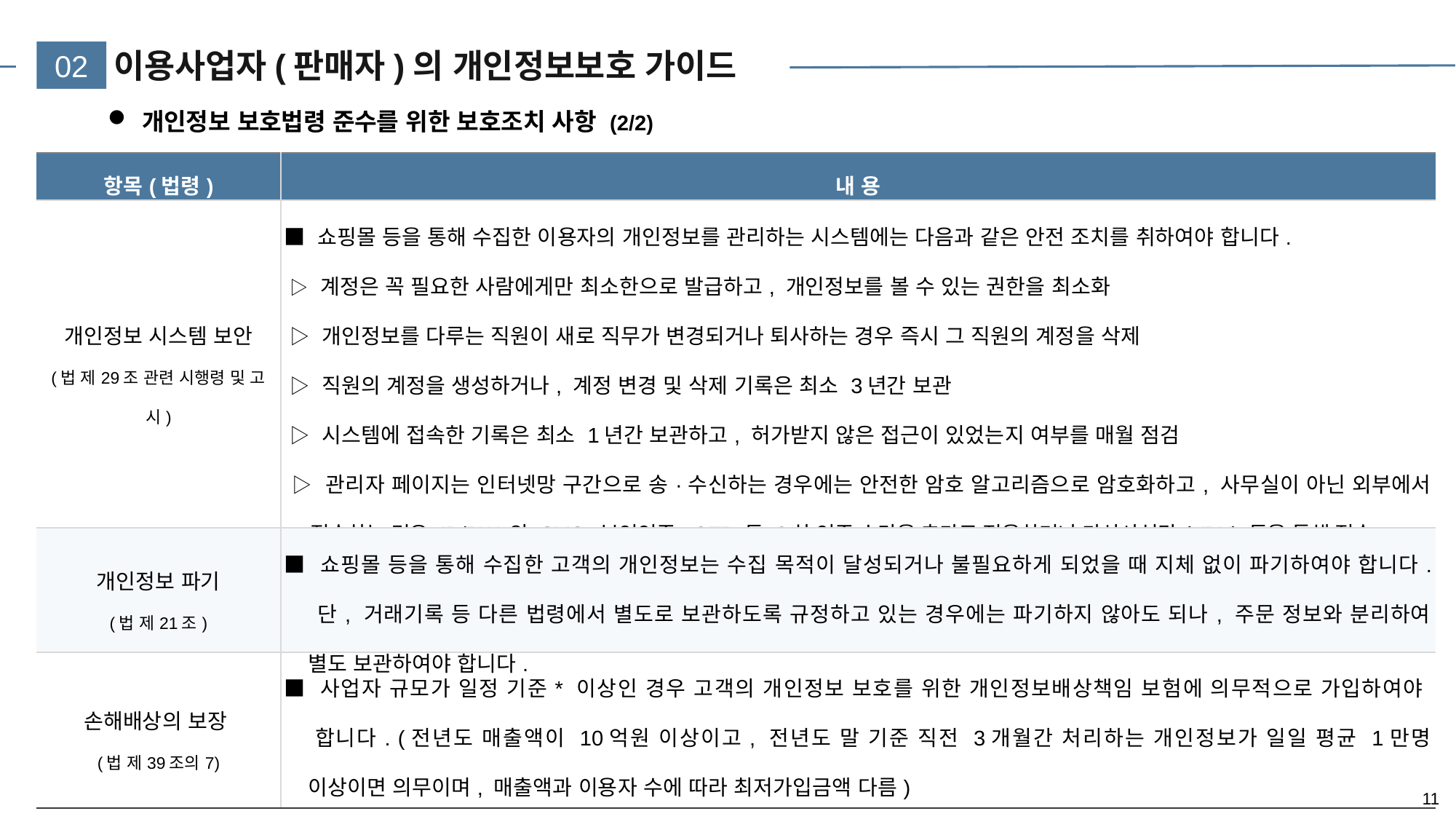

02
# 이용사업자(판매자)의 개인정보보호 가이드
개인정보 보호법령 준수를 위한 보호조치 사항 (2/2)
| 항목(법령) | 내 용 |
| --- | --- |
| 개인정보 시스템 보안 (법 제29조 관련 시행령 및 고시) | ■ 쇼핑몰 등을 통해 수집한 이용자의 개인정보를 관리하는 시스템에는 다음과 같은 안전 조치를 취하여야 합니다. ▷ 계정은 꼭 필요한 사람에게만 최소한으로 발급하고, 개인정보를 볼 수 있는 권한을 최소화 ▷ 개인정보를 다루는 직원이 새로 직무가 변경되거나 퇴사하는 경우 즉시 그 직원의 계정을 삭제 ▷ 직원의 계정을 생성하거나, 계정 변경 및 삭제 기록은 최소 3년간 보관 ▷ 시스템에 접속한 기록은 최소 1년간 보관하고, 허가받지 않은 접근이 있었는지 여부를 매월 점검 ▷ 관리자 페이지는 인터넷망 구간으로 송·수신하는 경우에는 안전한 암호 알고리즘으로 암호화하고, 사무실이 아닌 외부에서 접속하는 경우 ID/PW 외 SMS, 본인인증, OTP 등 2차 인증 수단을 추가로 적용하거나 가상사설망(VPN) 등을 통해 접속 ▷ 외부로부터의 불법적인 공격 시도를 막기 위해 방화벽과 침입차단장치 등 보안 장비를 운영 |
| 개인정보 파기 (법 제21조) | ■ 쇼핑몰 등을 통해 수집한 고객의 개인정보는 수집 목적이 달성되거나 불필요하게 되었을 때 지체 없이 파기하여야 합니다. 단, 거래기록 등 다른 법령에서 별도로 보관하도록 규정하고 있는 경우에는 파기하지 않아도 되나, 주문 정보와 분리하여 별도 보관하여야 합니다. |
| 손해배상의 보장 (법 제39조의7) | ■ 사업자 규모가 일정 기준\* 이상인 경우 고객의 개인정보 보호를 위한 개인정보배상책임 보험에 의무적으로 가입하여야 합니다. (전년도 매출액이 10억원 이상이고, 전년도 말 기준 직전 3개월간 처리하는 개인정보가 일일 평균 1만명 이상이면 의무이며, 매출액과 이용자 수에 따라 최저가입금액 다름) ※ 다만, 소상공인이거나 사업개시 1년 미만 또는 오픈마켓 입점 및 자사몰 운영 없이 개인정보처리 위탁업무만 수행하는 경우는 의무대상에서 제외 |
11